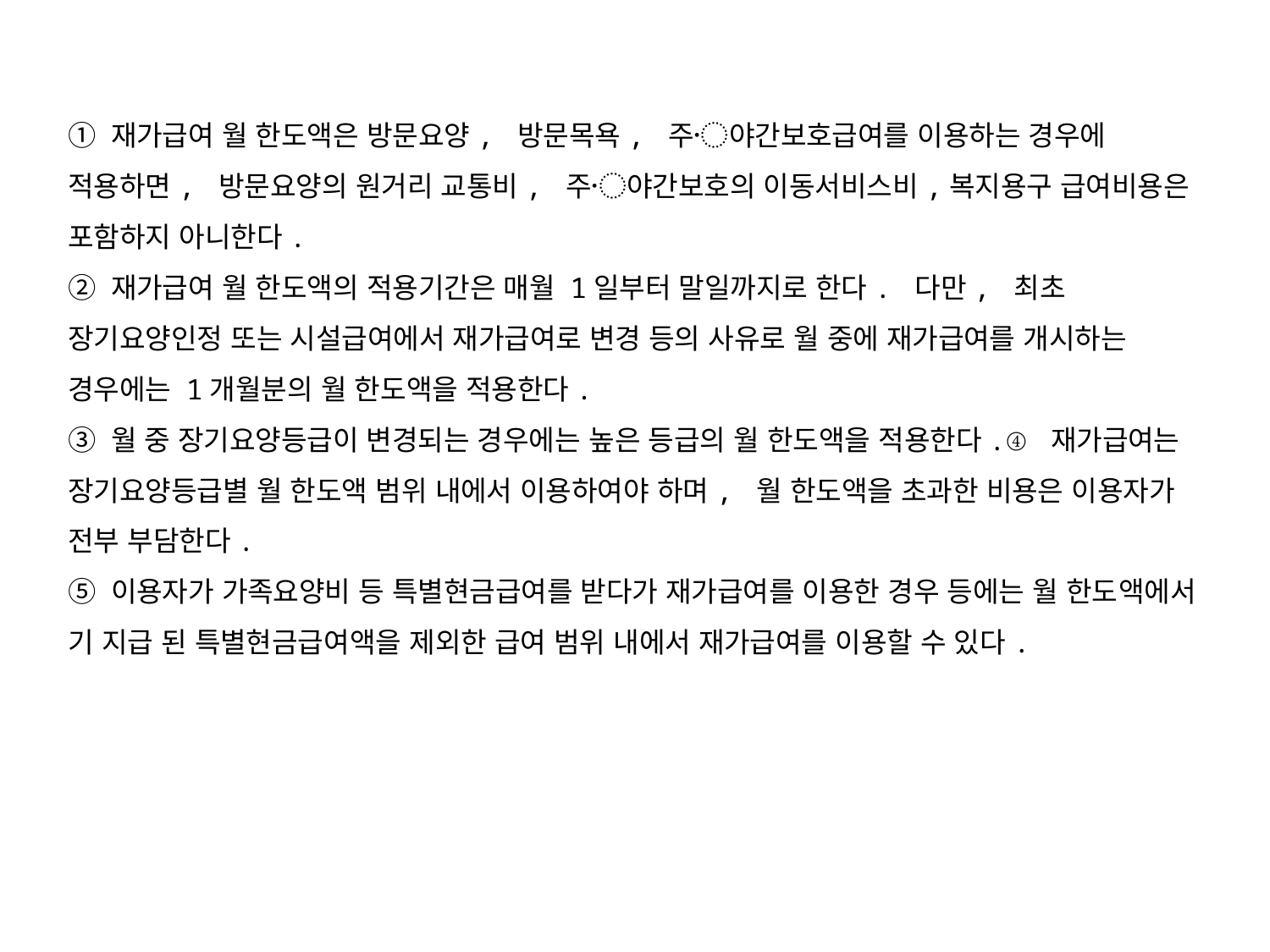

① 재가급여 월 한도액은 방문요양, 방문목욕, 주〮야간보호급여를 이용하는 경우에 적용하면, 방문요양의 원거리 교통비, 주〮야간보호의 이동서비스비,복지용구 급여비용은 포함하지 아니한다.
② 재가급여 월 한도액의 적용기간은 매월 1일부터 말일까지로 한다. 다만, 최초 장기요양인정 또는 시설급여에서 재가급여로 변경 등의 사유로 월 중에 재가급여를 개시하는 경우에는 1개월분의 월 한도액을 적용한다.
③ 월 중 장기요양등급이 변경되는 경우에는 높은 등급의 월 한도액을 적용한다.④ 재가급여는 장기요양등급별 월 한도액 범위 내에서 이용하여야 하며, 월 한도액을 초과한 비용은 이용자가 전부 부담한다.
⑤ 이용자가 가족요양비 등 특별현금급여를 받다가 재가급여를 이용한 경우 등에는 월 한도액에서 기 지급 된 특별현금급여액을 제외한 급여 범위 내에서 재가급여를 이용할 수 있다.